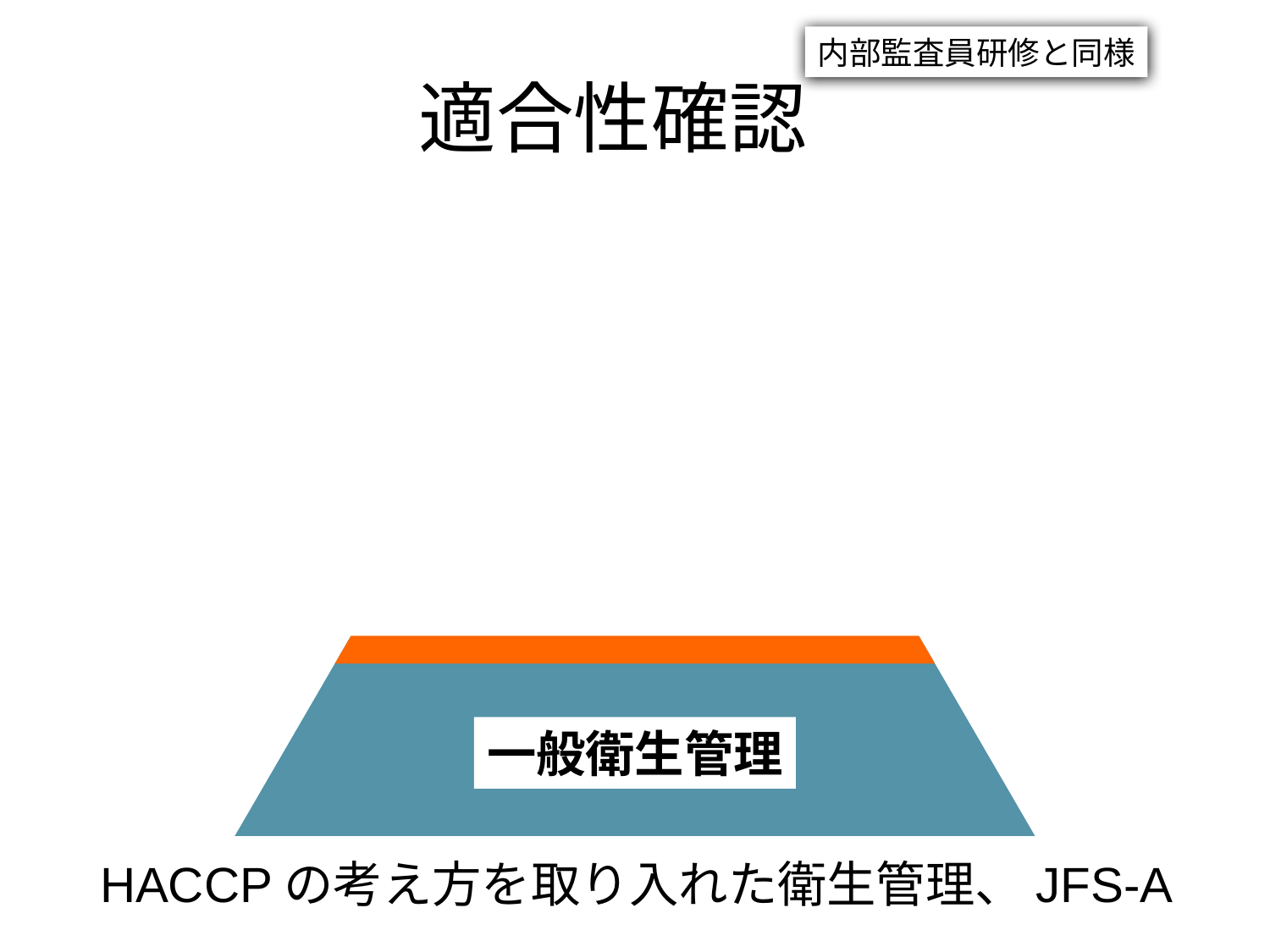

内部監査員研修と同様
適合性確認

各規格「売り」の部分
PDCA
マネジメントシステム
HACCP
一般衛生管理
HACCPの考え方を取り入れた衛生管理、JFS-A